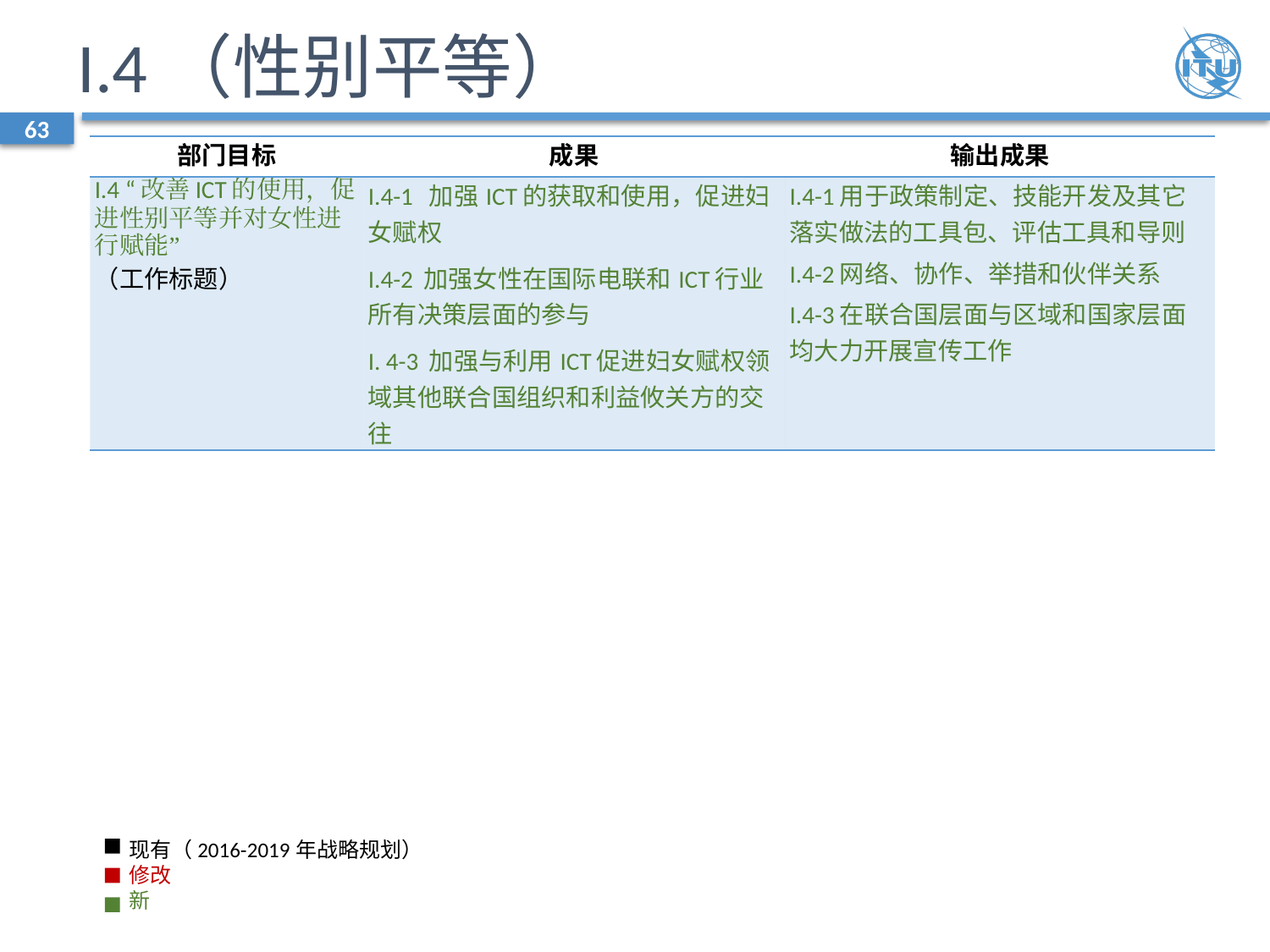

# I.4（性别平等）
63
| 部门目标 | 成果 | 输出成果 |
| --- | --- | --- |
| I.4 “改善ICT的使用，促进性别平等并对女性进行赋能” （工作标题） | I.4-1 加强ICT的获取和使用，促进妇女赋权 I.4-2 加强女性在国际电联和ICT行业所有决策层面的参与 I. 4-3 加强与利用ICT促进妇女赋权领域其他联合国组织和利益攸关方的交往 | I.4-1用于政策制定、技能开发及其它落实做法的工具包、评估工具和导则 I.4-2网络、协作、举措和伙伴关系 I.4-3在联合国层面与区域和国家层面均大力开展宣传工作 |
现有（2016-2019年战略规划）
修改
新